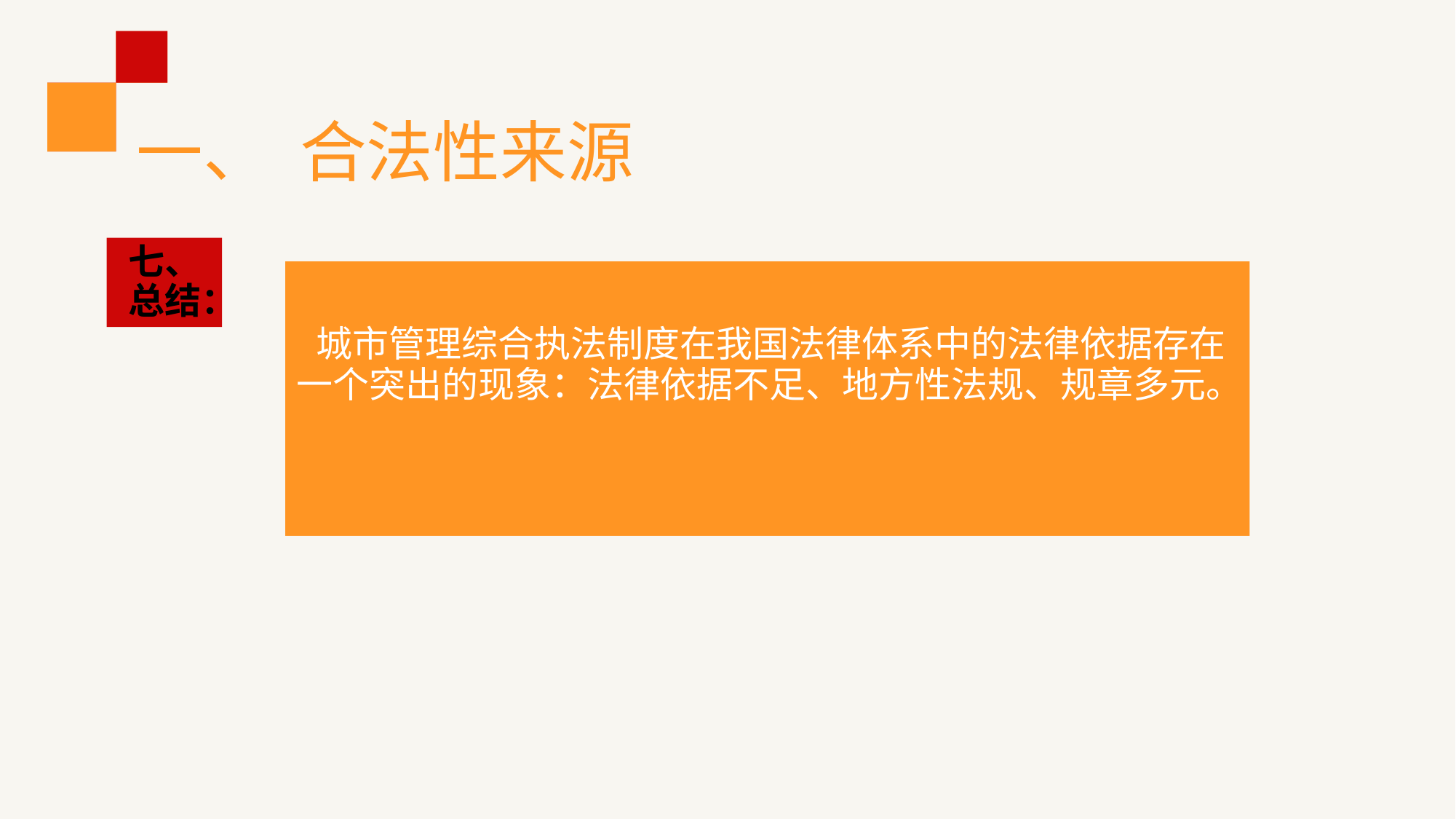

# 一、  合法性来源
七、总结：

 城市管理综合执法制度在我国法律体系中的法律依据存在一个突出的现象：法律依据不足、地方性法规、规章多元。